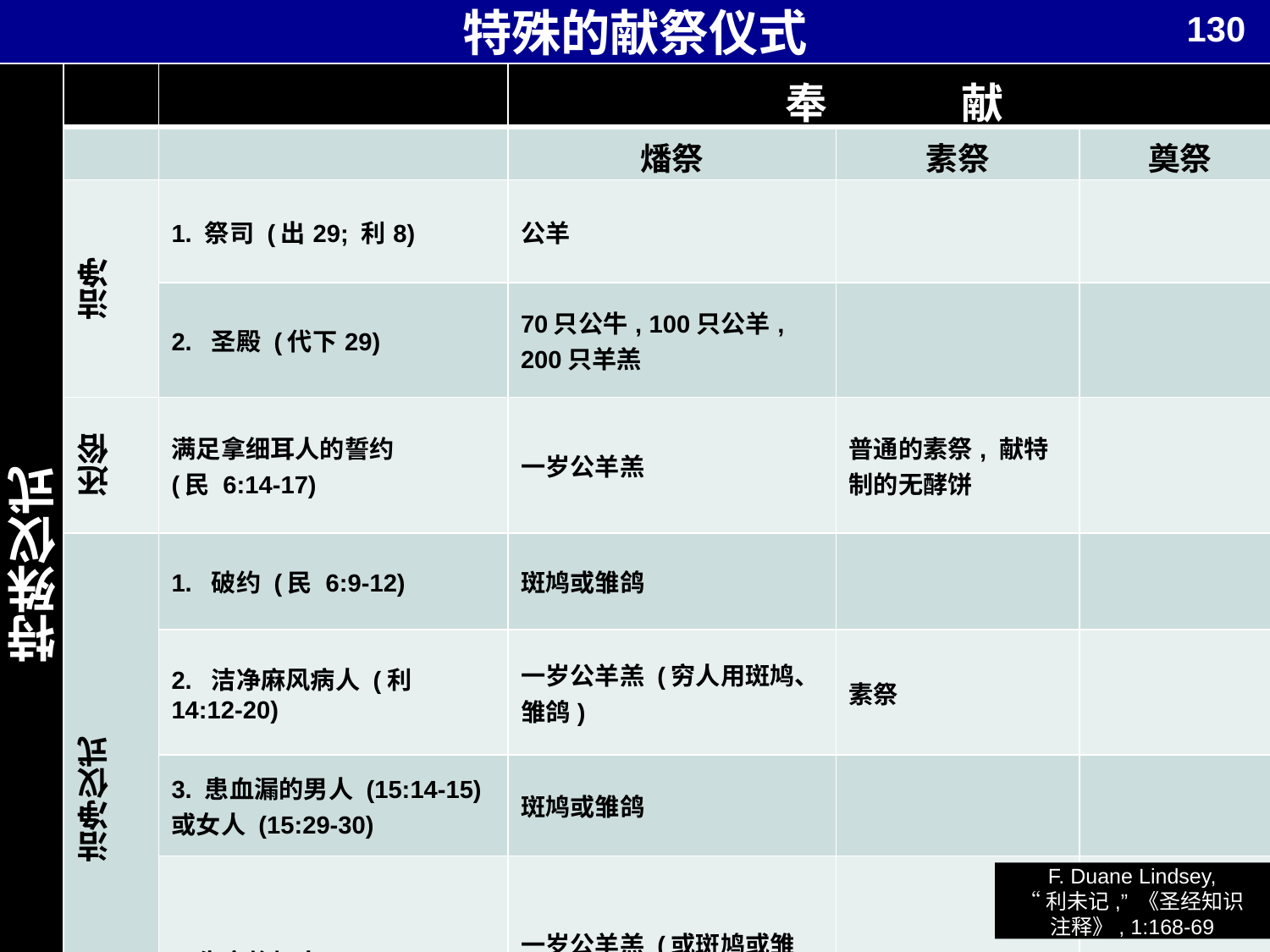

130
# 特殊的献祭仪式
| 特殊仪式 |  |  | 奉 献 |  |  |
| --- | --- | --- | --- | --- | --- |
|  |  |  | 燔祭 | 素祭 | 奠祭 |
|  | 洁净 | 1. 祭司 (出29; 利8) | 公羊 |  |  |
|  |  | 2. 圣殿 (代下29) | 70只公牛, 100只公羊, 200只羊羔 |  |  |
|  | 还俗 | 满足拿细耳人的誓约 (民 6:14-17) | 一岁公羊羔 | 普通的素祭, 献特制的无酵饼 |  |
|  | 洁净仪式 | 1. 破约 (民 6:9-12) | 斑鸠或雏鸽 |  |  |
|  |  | 2. 洁净麻风病人 (利 14:12-20) | 一岁公羊羔 (穷人用斑鸠、雏鸽) | 素祭 |  |
|  |  | 3. 患血漏的男人 (15:14-15) 或女人 (15:29-30) | 斑鸠或雏鸽 |  |  |
|  |  | 4.生育的妇人(12:6-8) | 一岁公羊羔 (或斑鸠或雏鸽) |  |  |
F. Duane Lindsey,
“利未记,” 《圣经知识
注释》, 1:168-69